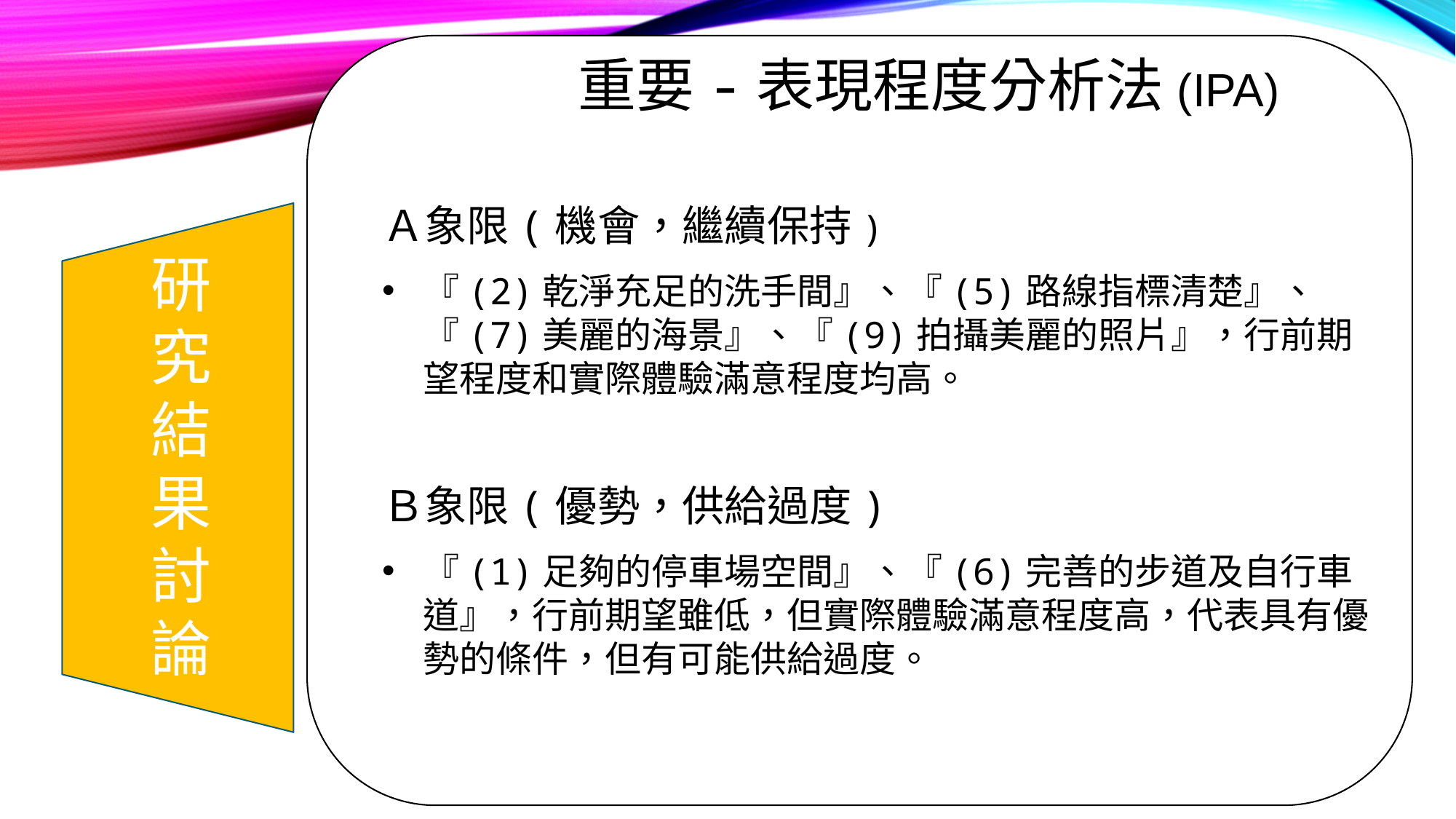

# 重要-表現程度分析法(IPA)
Ａ象限(機會，繼續保持)
『(2)乾淨充足的洗手間』、『(5)路線指標清楚』、『(7)美麗的海景』、『(9)拍攝美麗的照片』，行前期望程度和實際體驗滿意程度均高。

Ｂ象限(優勢，供給過度)
『(1)足夠的停車場空間』、『(6)完善的步道及自行車道』，行前期望雖低，但實際體驗滿意程度高，代表具有優勢的條件，但有可能供給過度。

研究結果討論